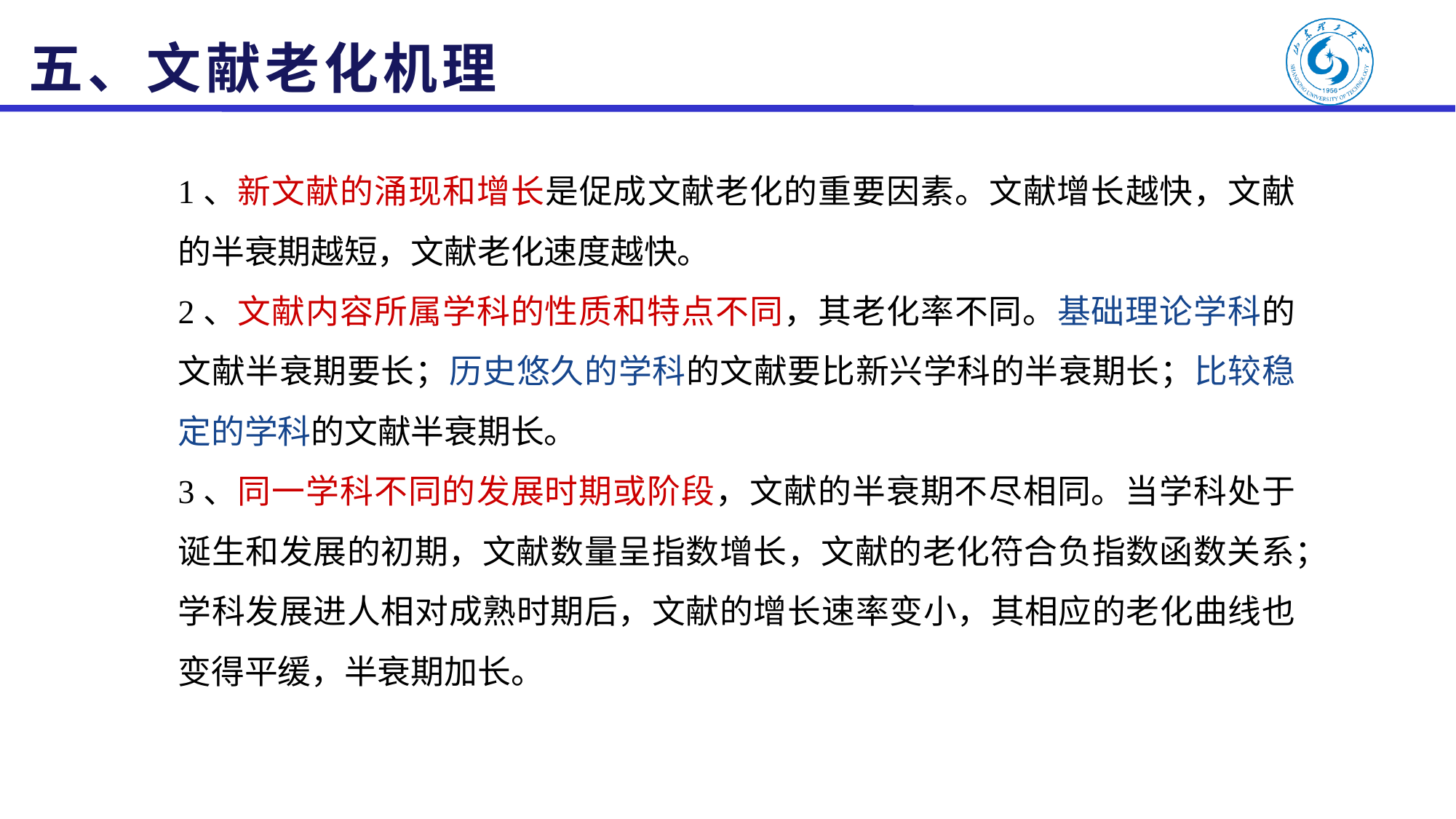

# 五、文献老化机理
1、新文献的涌现和增长是促成文献老化的重要因素。文献增长越快，文献的半衰期越短，文献老化速度越快。
2、文献内容所属学科的性质和特点不同，其老化率不同。基础理论学科的文献半衰期要长；历史悠久的学科的文献要比新兴学科的半衰期长；比较稳定的学科的文献半衰期长。
3、同一学科不同的发展时期或阶段，文献的半衰期不尽相同。当学科处于诞生和发展的初期，文献数量呈指数增长，文献的老化符合负指数函数关系；学科发展进人相对成熟时期后，文献的增长速率变小，其相应的老化曲线也变得平缓，半衰期加长。